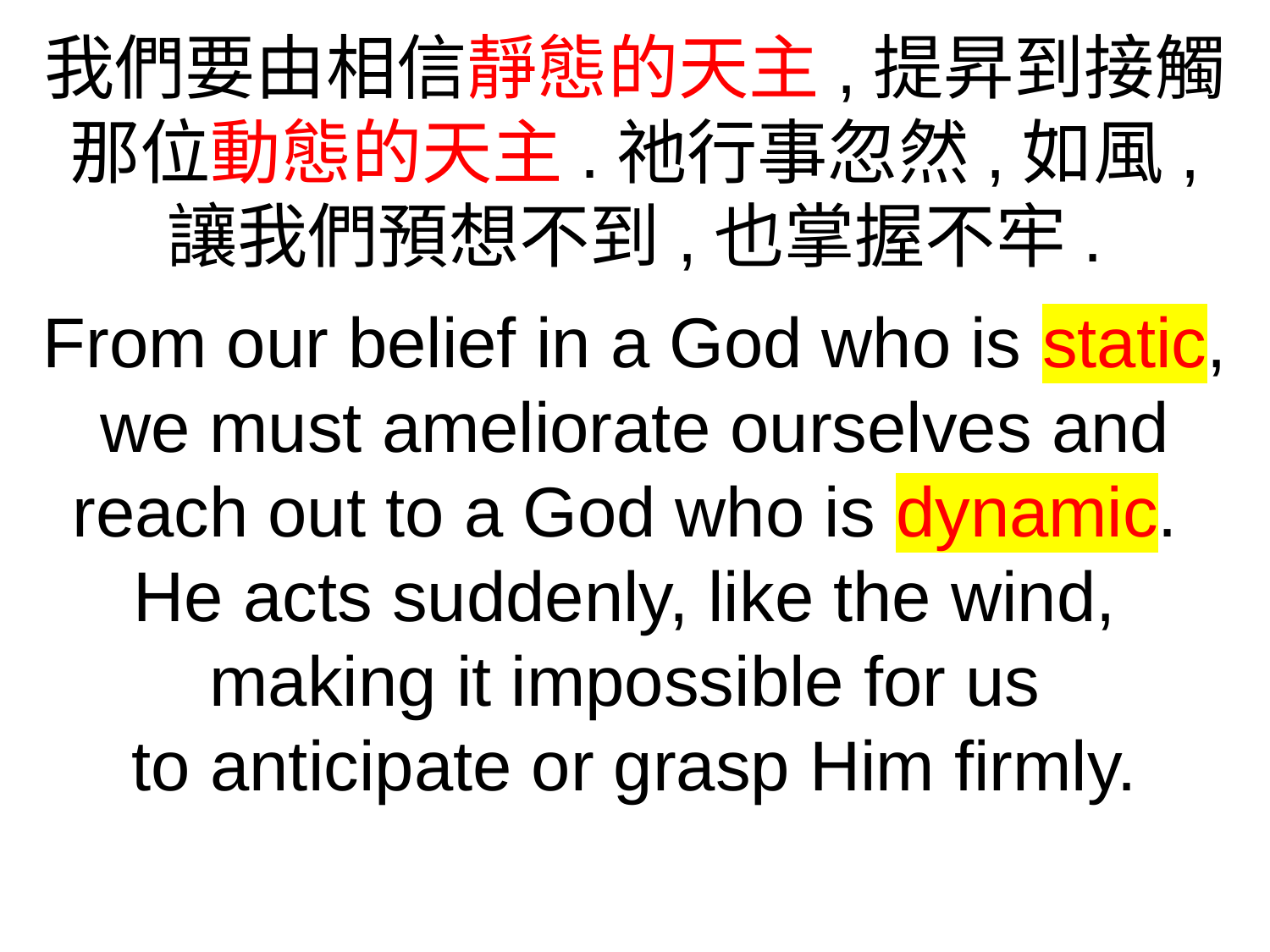

我們要由相信靜態的天主,提昇到接觸那位動態的天主.祂行事忽然,如風,
讓我們預想不到,也掌握不牢.
From our belief in a God who is static, we must ameliorate ourselves and reach out to a God who is dynamic.
He acts suddenly, like the wind,
making it impossible for us
to anticipate or grasp Him firmly.